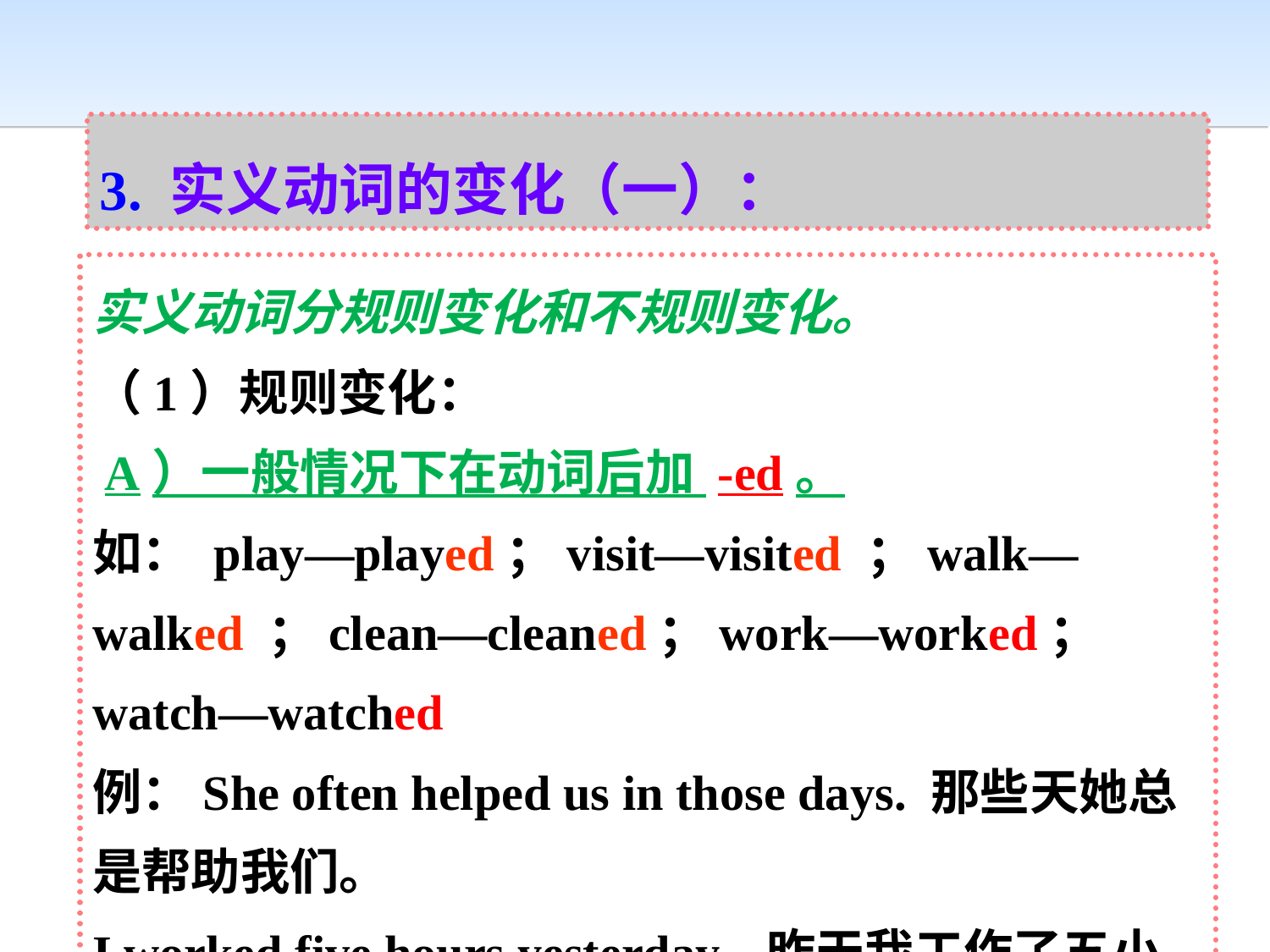

3. 实义动词的变化（一）：
实义动词分规则变化和不规则变化。
（1）规则变化：
 A）一般情况下在动词后加 -ed。
如： play—played；visit—visited ；walk—walked ；clean—cleaned；work—worked；watch—watched
例：She often helped us in those days. 那些天她总是帮助我们。
I worked five hours yesterday.  昨天我工作了五小时。